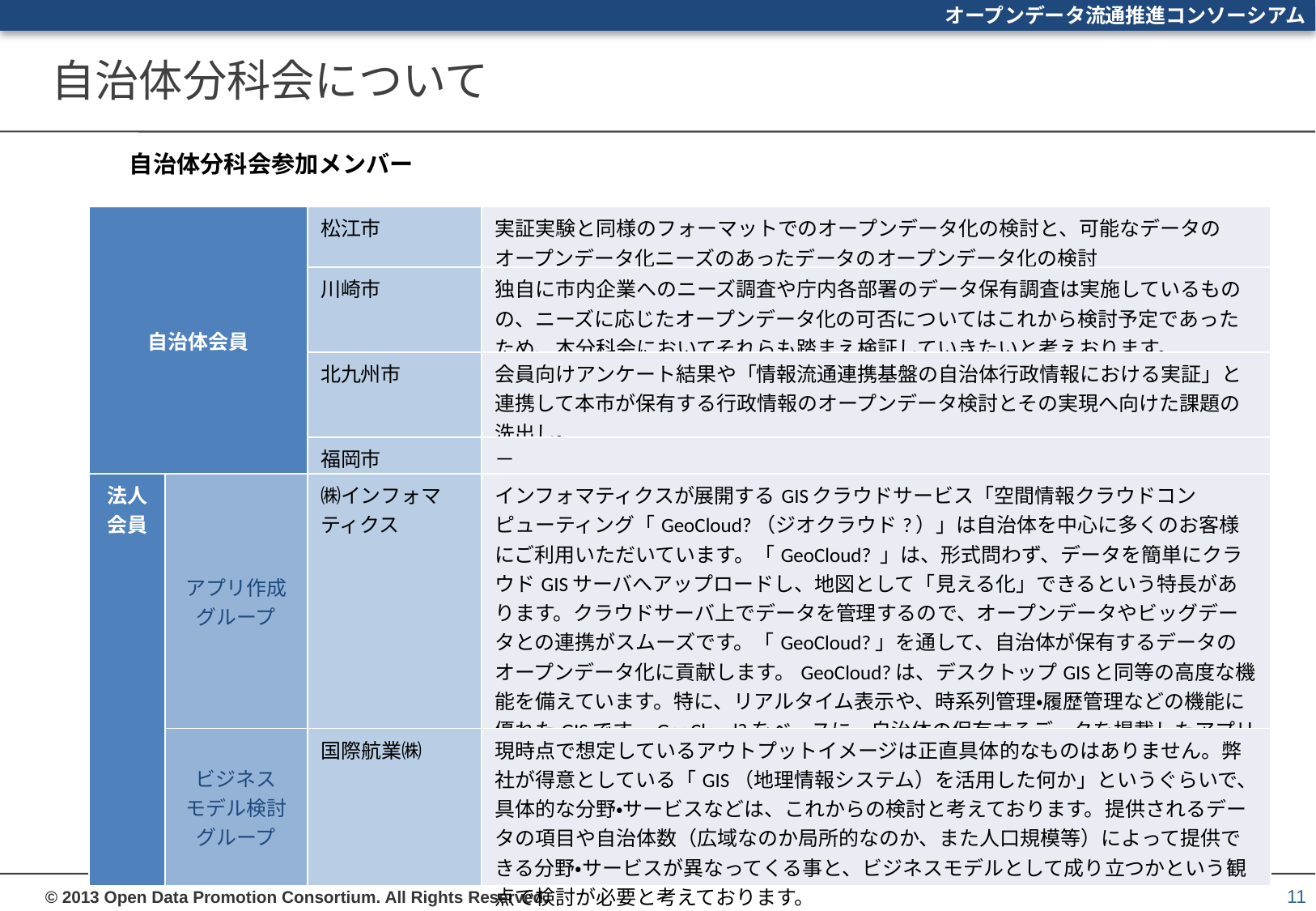

# 自治体分科会について
自治体分科会参加メンバー

| 自治体会員 |  | 松江市 | 実証実験と同様のフォーマットでのオープンデータ化の検討と、可能なデータのオープンデータ化ニーズのあったデータのオープンデータ化の検討 |
| --- | --- | --- | --- |
|  |  | 川崎市 | 独自に市内企業へのニーズ調査や庁内各部署のデータ保有調査は実施しているものの、ニーズに応じたオープンデータ化の可否についてはこれから検討予定であったため、本分科会においてそれらも踏まえ検証していきたいと考えおります。 |
|  |  | 北九州市 | 会員向けアンケート結果や「情報流通連携基盤の自治体行政情報における実証」と連携して本市が保有する行政情報のオープンデータ検討とその実現へ向けた課題の洗出し。 |
|  |  | 福岡市 | － |
| 法人会員 | アプリ作成 グループ | ㈱インフォマティクス | インフォマティクスが展開するGISクラウドサービス「空間情報クラウドコンピューティング「GeoCloud?（ジオクラウド?）」は自治体を中心に多くのお客様にご利用いただいています。「GeoCloud? 」は、形式問わず、データを簡単にクラウドGISサーバへアップロードし、地図として「見える化」できるという特長があります。クラウドサーバ上でデータを管理するので、オープンデータやビッグデータとの連携がスムーズです。「GeoCloud?」を通して、自治体が保有するデータのオープンデータ化に貢献します。GeoCloud?は、デスクトップGISと同等の高度な機能を備えています。特に、リアルタイム表示や、時系列管理・履歴管理などの機能に優れたGISです。GeoCloud?をベースに、自治体の保有するデータを掲載したアプリケーションを用いてビジネスとして活用する提案をする予定です。 |
|  | ビジネス モデル検討グループ | 国際航業㈱ | 現時点で想定しているアウトプットイメージは正直具体的なものはありません。弊社が得意としている「GIS（地理情報システム）を活用した何か」というぐらいで、具体的な分野・サービスなどは、これからの検討と考えております。提供されるデータの項目や自治体数（広域なのか局所的なのか、また人口規模等）によって提供できる分野・サービスが異なってくる事と、ビジネスモデルとして成り立つかという観点で検討が必要と考えております。 |
11